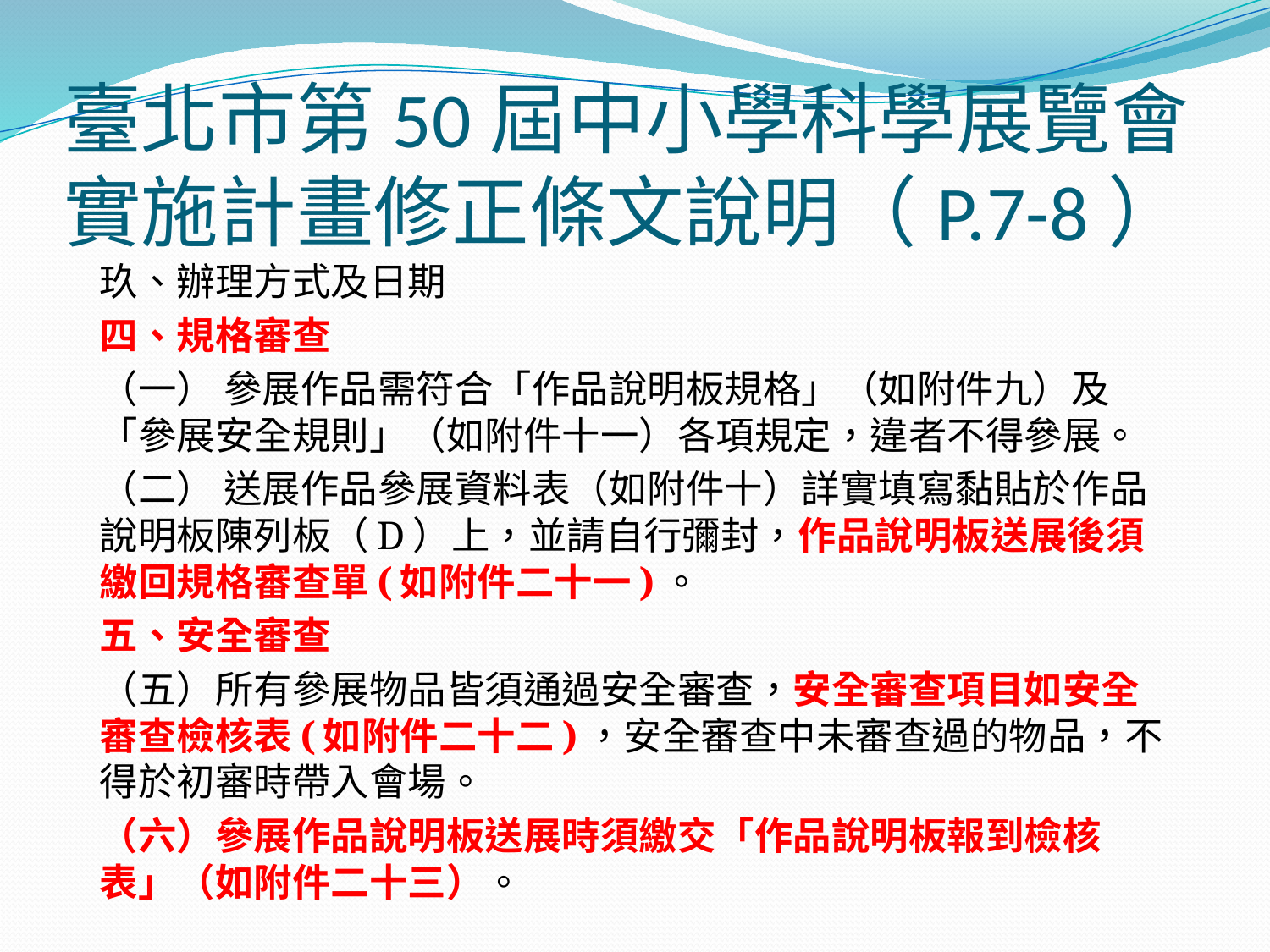

# 臺北市第50屆中小學科學展覽會實施計畫修正條文說明（P.7-8）
玖、辦理方式及日期
四、規格審查
（一） 參展作品需符合「作品說明板規格」（如附件九）及「參展安全規則」（如附件十一）各項規定，違者不得參展。
（二） 送展作品參展資料表（如附件十）詳實填寫黏貼於作品說明板陳列板（D）上，並請自行彌封，作品說明板送展後須繳回規格審查單(如附件二十一)。
五、安全審查
（五）所有參展物品皆須通過安全審查，安全審查項目如安全審查檢核表(如附件二十二)，安全審查中未審查過的物品，不得於初審時帶入會場。
（六）參展作品說明板送展時須繳交「作品說明板報到檢核表」（如附件二十三）。